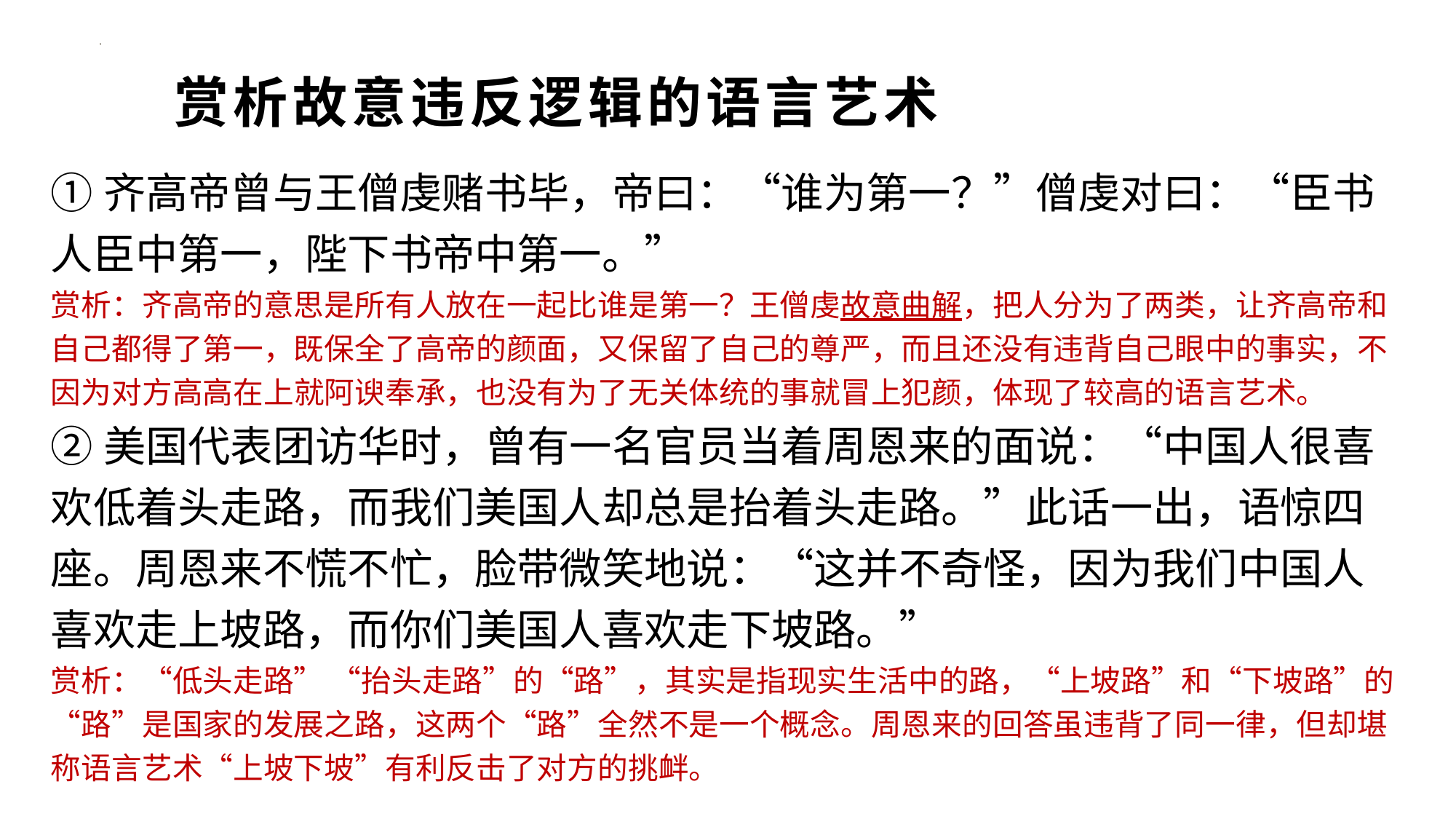

赏析故意违反逻辑的语言艺术
①齐高帝曾与王僧虔赌书毕，帝曰：“谁为第一？”僧虔对曰：“臣书人臣中第一，陛下书帝中第一。”
赏析：齐高帝的意思是所有人放在一起比谁是第一？王僧虔故意曲解，把人分为了两类，让齐高帝和自己都得了第一，既保全了高帝的颜面，又保留了自己的尊严，而且还没有违背自己眼中的事实，不因为对方高高在上就阿谀奉承，也没有为了无关体统的事就冒上犯颜，体现了较高的语言艺术。
②美国代表团访华时，曾有一名官员当着周恩来的面说：“中国人很喜欢低着头走路，而我们美国人却总是抬着头走路。”此话一出，语惊四座。周恩来不慌不忙，脸带微笑地说：“这并不奇怪，因为我们中国人喜欢走上坡路，而你们美国人喜欢走下坡路。”
赏析：“低头走路” “抬头走路”的“路”，其实是指现实生活中的路，“上坡路”和“下坡路”的“路”是国家的发展之路，这两个“路”全然不是一个概念。周恩来的回答虽违背了同一律，但却堪称语言艺术“上坡下坡”有利反击了对方的挑衅。